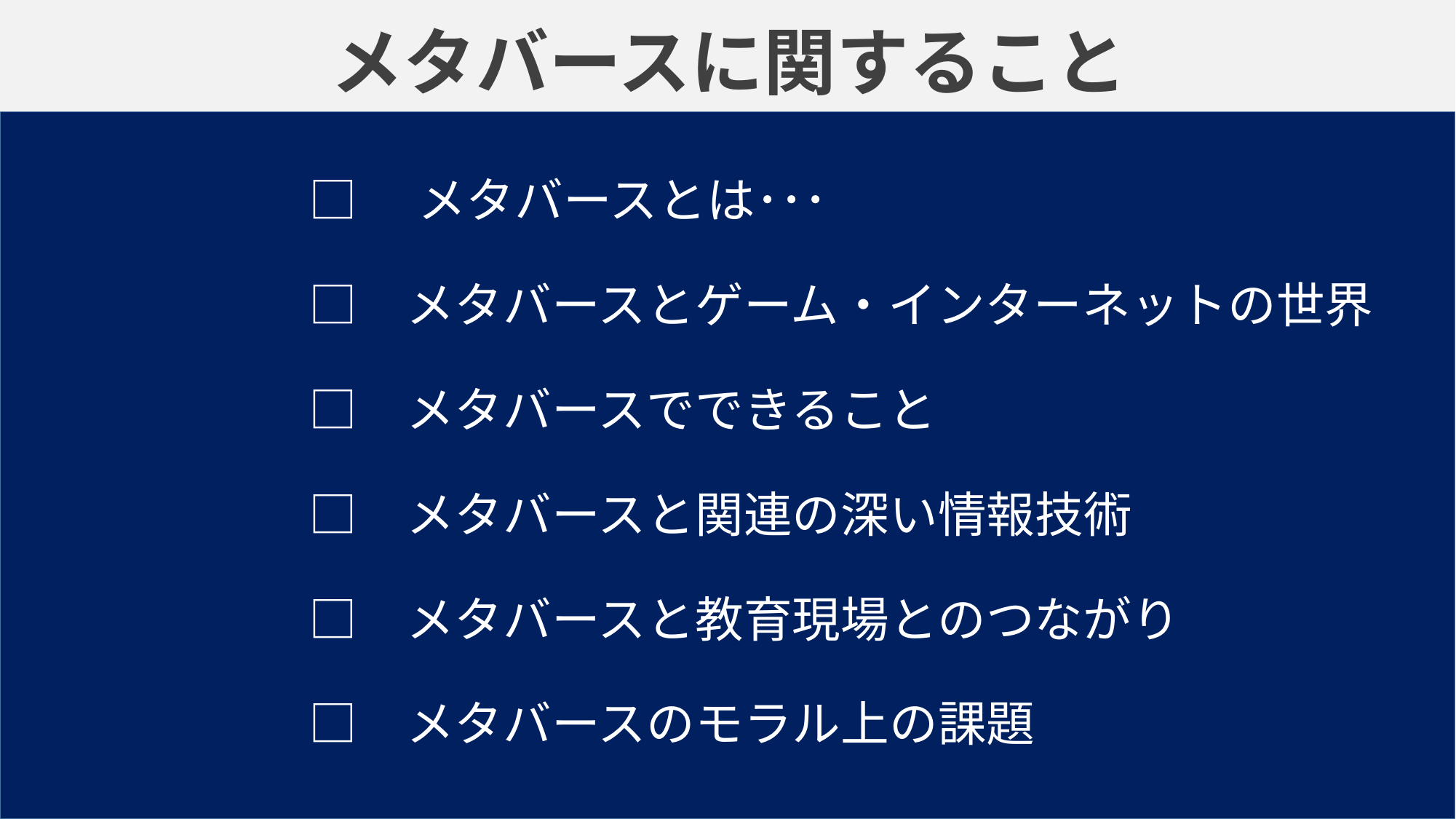

メタバースに関すること

# □　メタバースとは･･･ □　メタバースとゲーム・インターネットの世界 □　メタバースでできること □　メタバースと関連の深い情報技術 □　メタバースと教育現場とのつながり □　メタバースのモラル上の課題